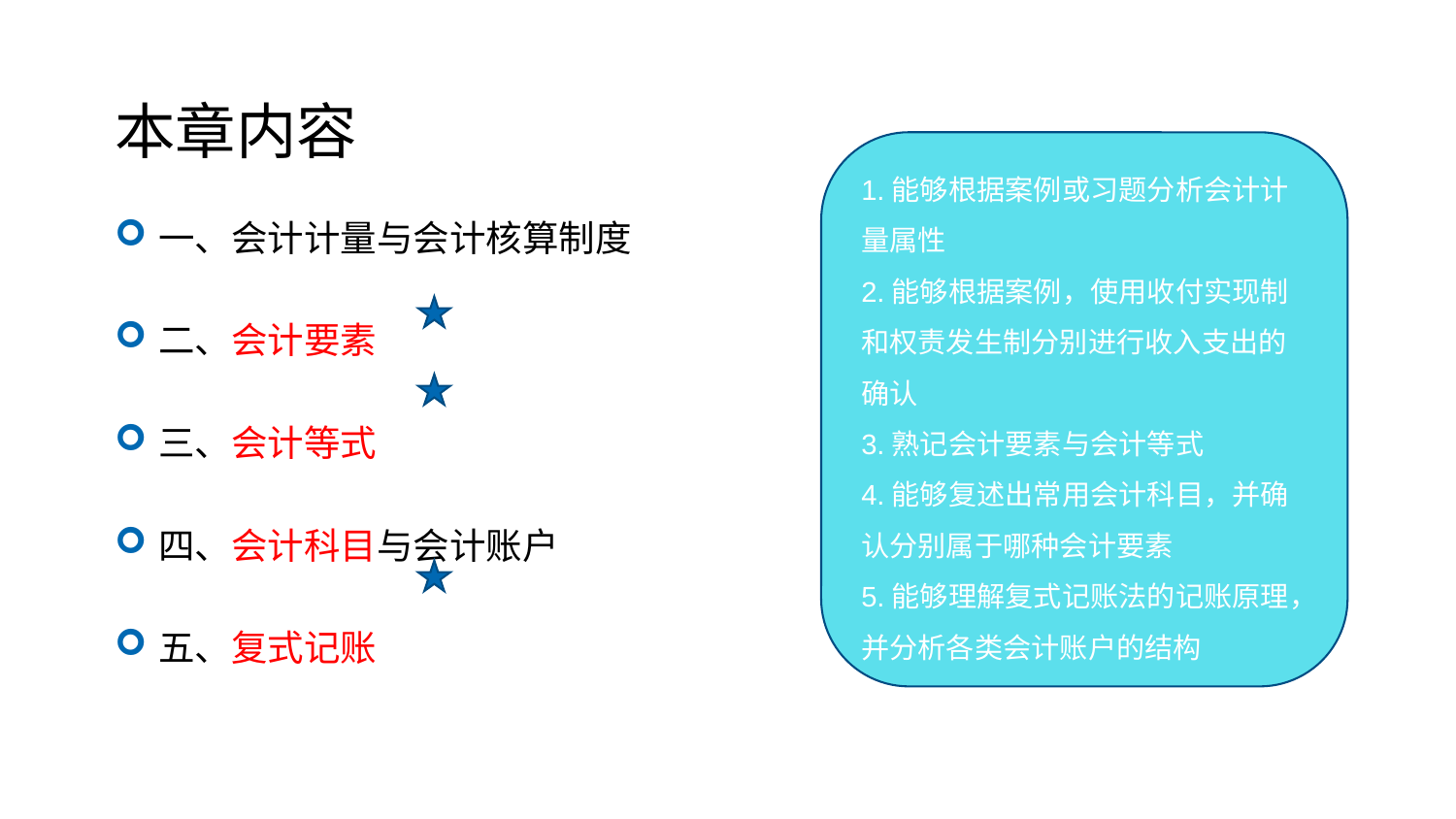

# 本章内容
1.能够根据案例或习题分析会计计量属性
2.能够根据案例，使用收付实现制和权责发生制分别进行收入支出的确认
3.熟记会计要素与会计等式
4.能够复述出常用会计科目，并确认分别属于哪种会计要素
5.能够理解复式记账法的记账原理，并分析各类会计账户的结构
一、会计计量与会计核算制度
二、会计要素
三、会计等式
四、会计科目与会计账户
五、复式记账